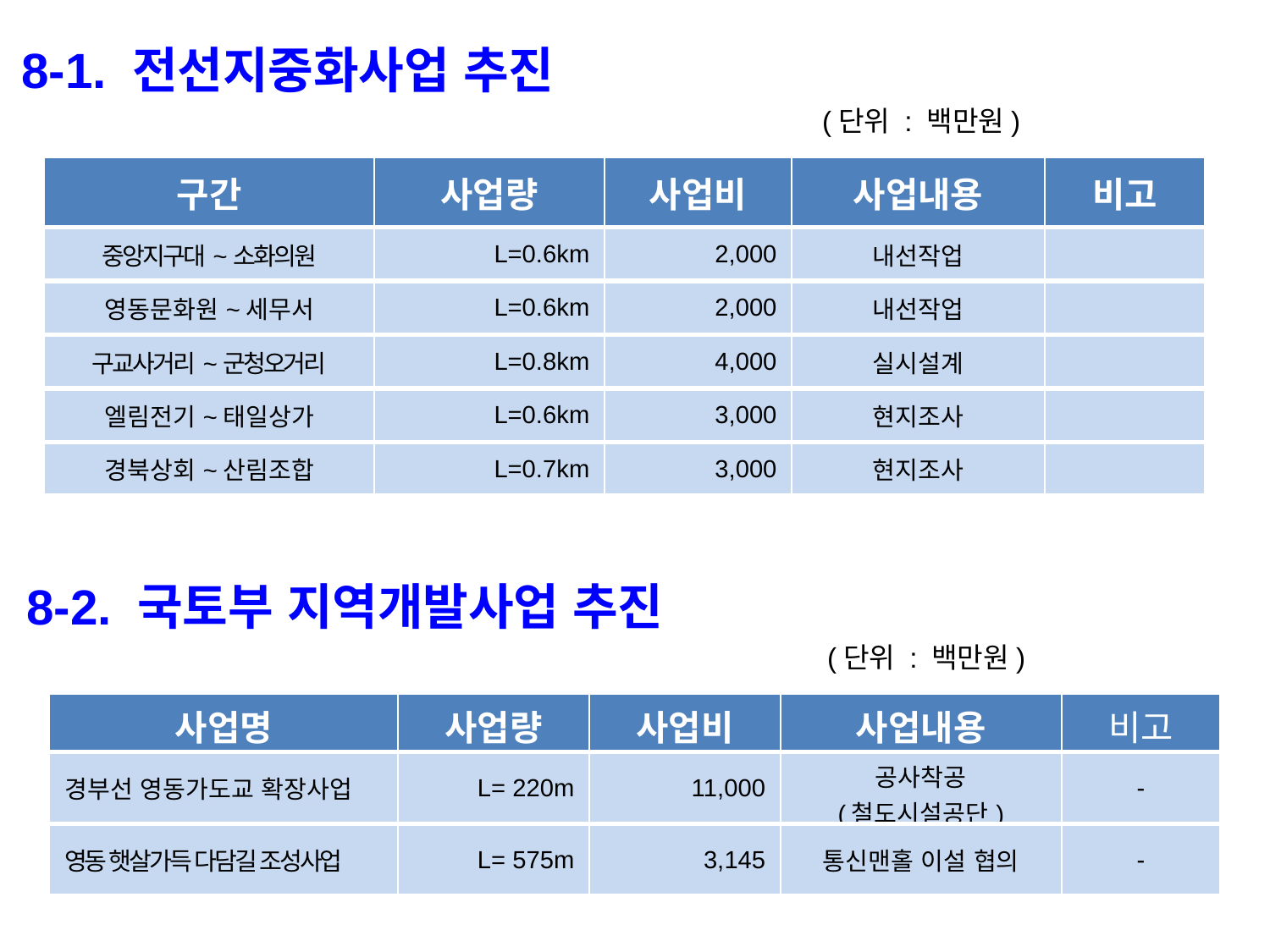

8-1. 전선지중화사업 추진
                                                                                                        (단위 : 백만원)
| 구간 | 사업량 | 사업비 | 사업내용 | 비고 |
| --- | --- | --- | --- | --- |
| 중앙지구대~소화의원 | L=0.6km | 2,000 | 내선작업 |  |
| 영동문화원~세무서 | L=0.6km | 2,000 | 내선작업 |  |
| 구교사거리~군청오거리 | L=0.8km | 4,000 | 실시설계 |  |
| 엘림전기~태일상가 | L=0.6km | 3,000 | 현지조사 |  |
| 경북상회~산림조합 | L=0.7km | 3,000 | 현지조사 |  |
 8-2. 국토부 지역개발사업 추진
                                                                                                        (단위 : 백만원)
| 사업명 | 사업량 | 사업비 | 사업내용 | 비고 |
| --- | --- | --- | --- | --- |
| 경부선 영동가도교 확장사업 | L= 220m | 11,000 | 공사착공 (철도시설공단) | - |
| 영동 햇살가득 다담길 조성사업 | L= 575m | 3,145 | 통신맨홀 이설 협의 | - |